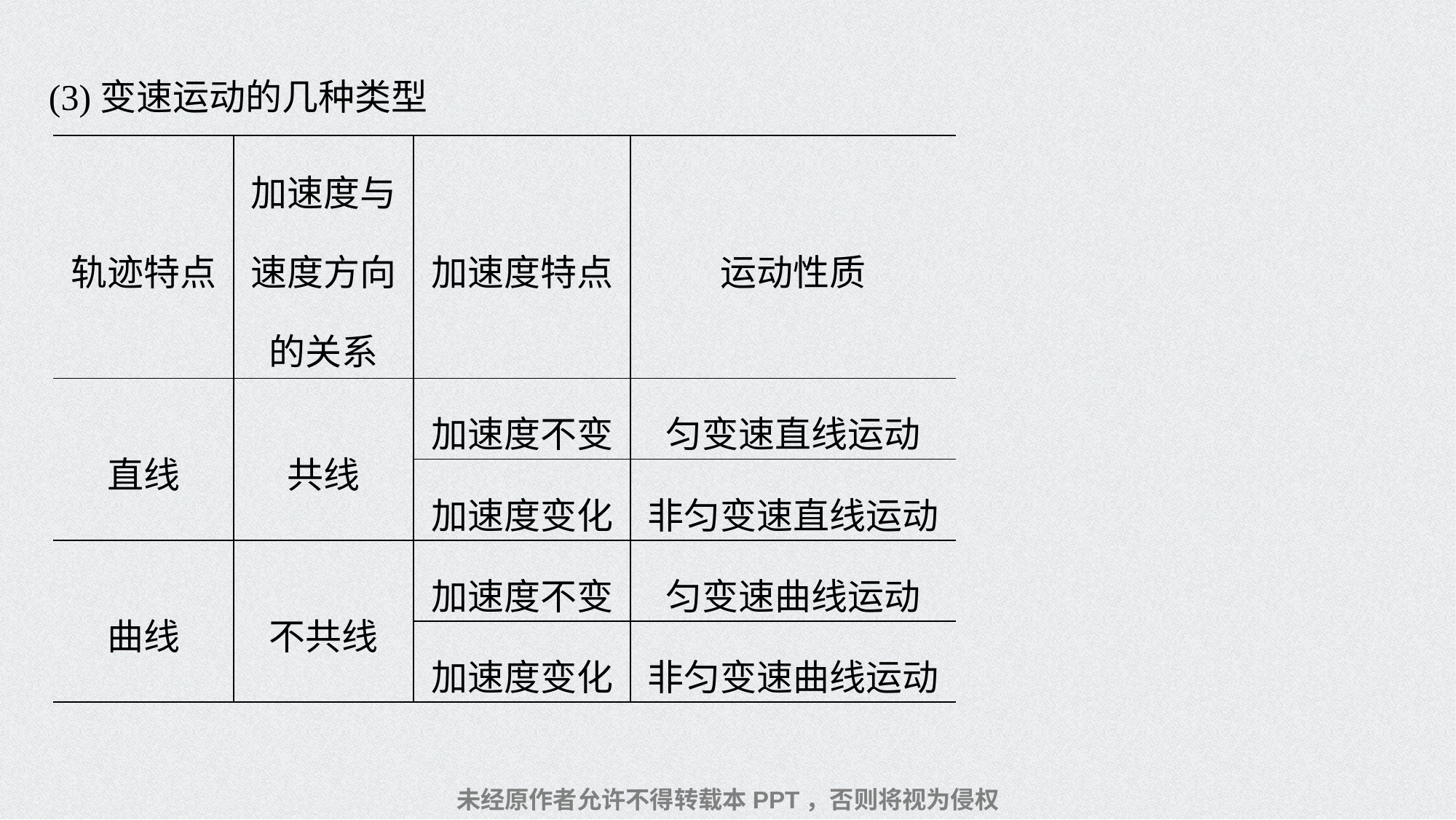

(3)变速运动的几种类型
| 轨迹特点 | 加速度与 速度方向 的关系 | 加速度特点 | 运动性质 |
| --- | --- | --- | --- |
| 直线 | 共线 | 加速度不变 | 匀变速直线运动 |
|  |  | 加速度变化 | 非匀变速直线运动 |
| 曲线 | 不共线 | 加速度不变 | 匀变速曲线运动 |
|  |  | 加速度变化 | 非匀变速曲线运动 |